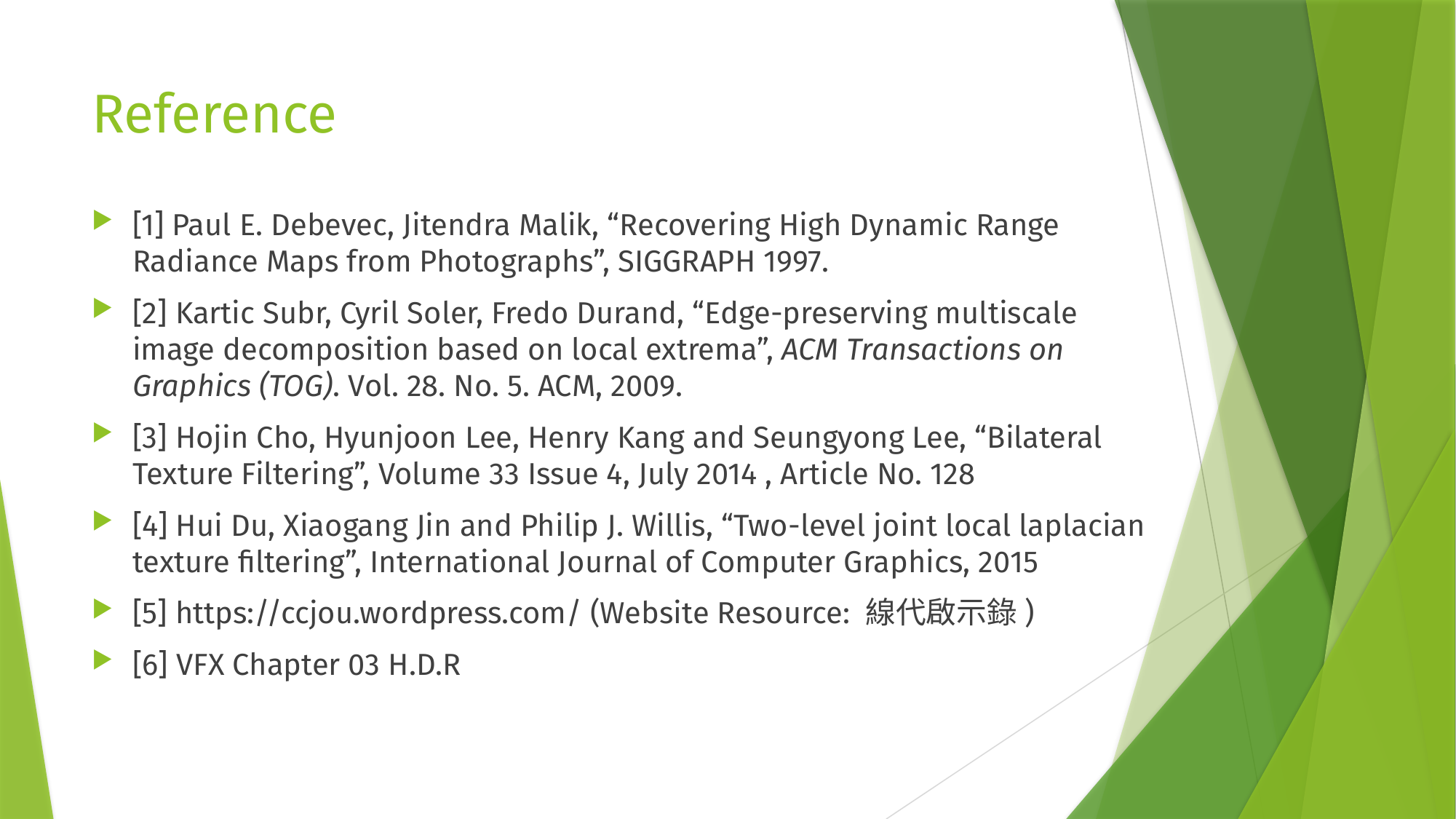

# Reference
[1] Paul E. Debevec, Jitendra Malik, “Recovering High Dynamic Range Radiance Maps from Photographs”, SIGGRAPH 1997.
[2] Kartic Subr, Cyril Soler, Fredo Durand, “Edge-preserving multiscale image decomposition based on local extrema”, ACM Transactions on Graphics (TOG). Vol. 28. No. 5. ACM, 2009.
[3] Hojin Cho, Hyunjoon Lee, Henry Kang and Seungyong Lee, “Bilateral Texture Filtering”, Volume 33 Issue 4, July 2014 , Article No. 128
[4] Hui Du, Xiaogang Jin and Philip J. Willis, “Two-level joint local laplacian texture filtering”, International Journal of Computer Graphics, 2015
[5] https://ccjou.wordpress.com/ (Website Resource: 線代啟示錄)
[6] VFX Chapter 03 H.D.R